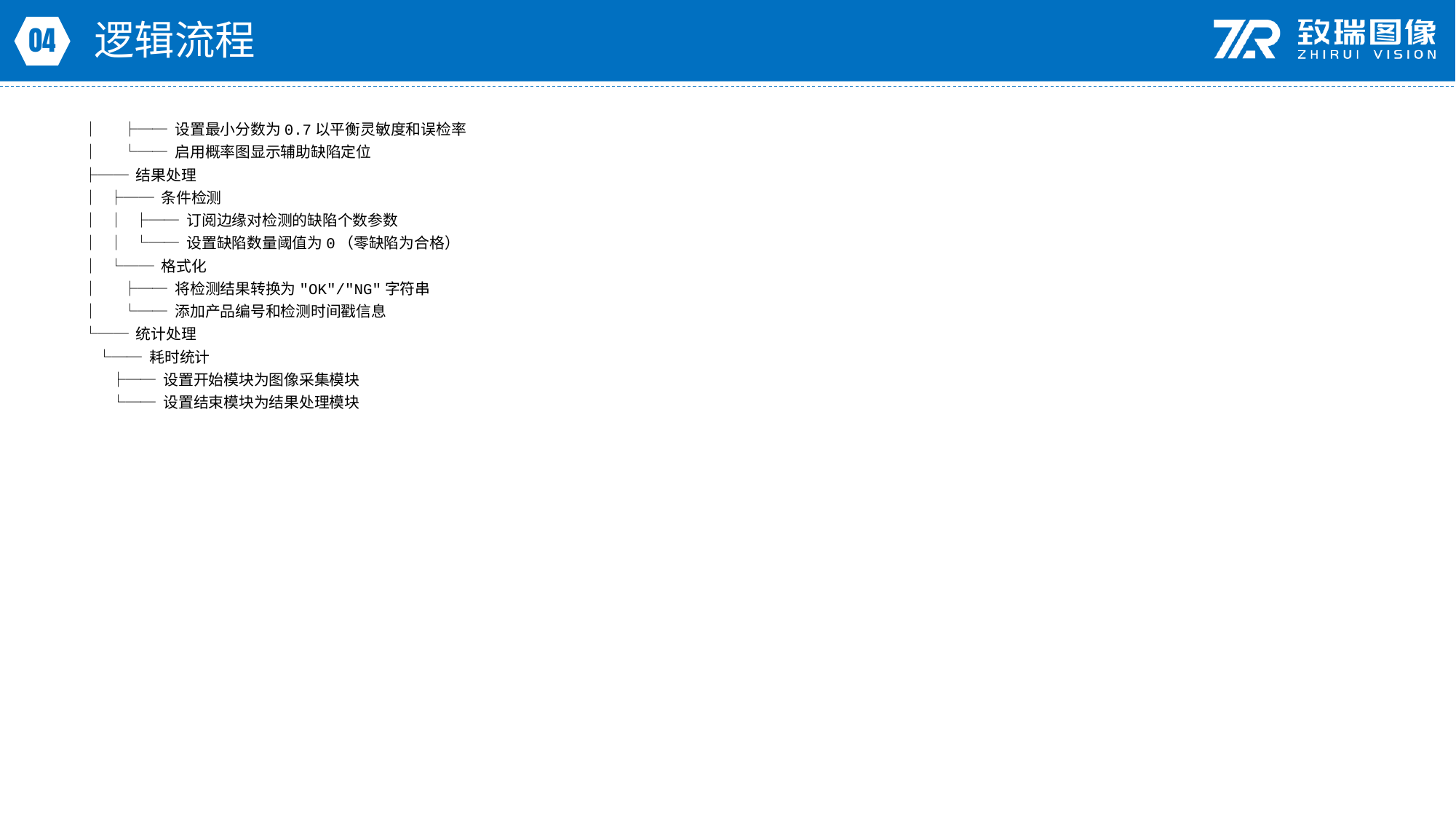

逻辑流程
04

│       ├── 设置最小分数为0.7以平衡灵敏度和误检率
│       └── 启用概率图显示辅助缺陷定位
├── 结果处理
│   ├── 条件检测
│   │   ├── 订阅边缘对检测的缺陷个数参数
│   │   └── 设置缺陷数量阈值为0（零缺陷为合格）
│   └── 格式化
│       ├── 将检测结果转换为"OK"/"NG"字符串
│       └── 添加产品编号和检测时间戳信息
└── 统计处理
    └── 耗时统计
        ├── 设置开始模块为图像采集模块
        └── 设置结束模块为结果处理模块